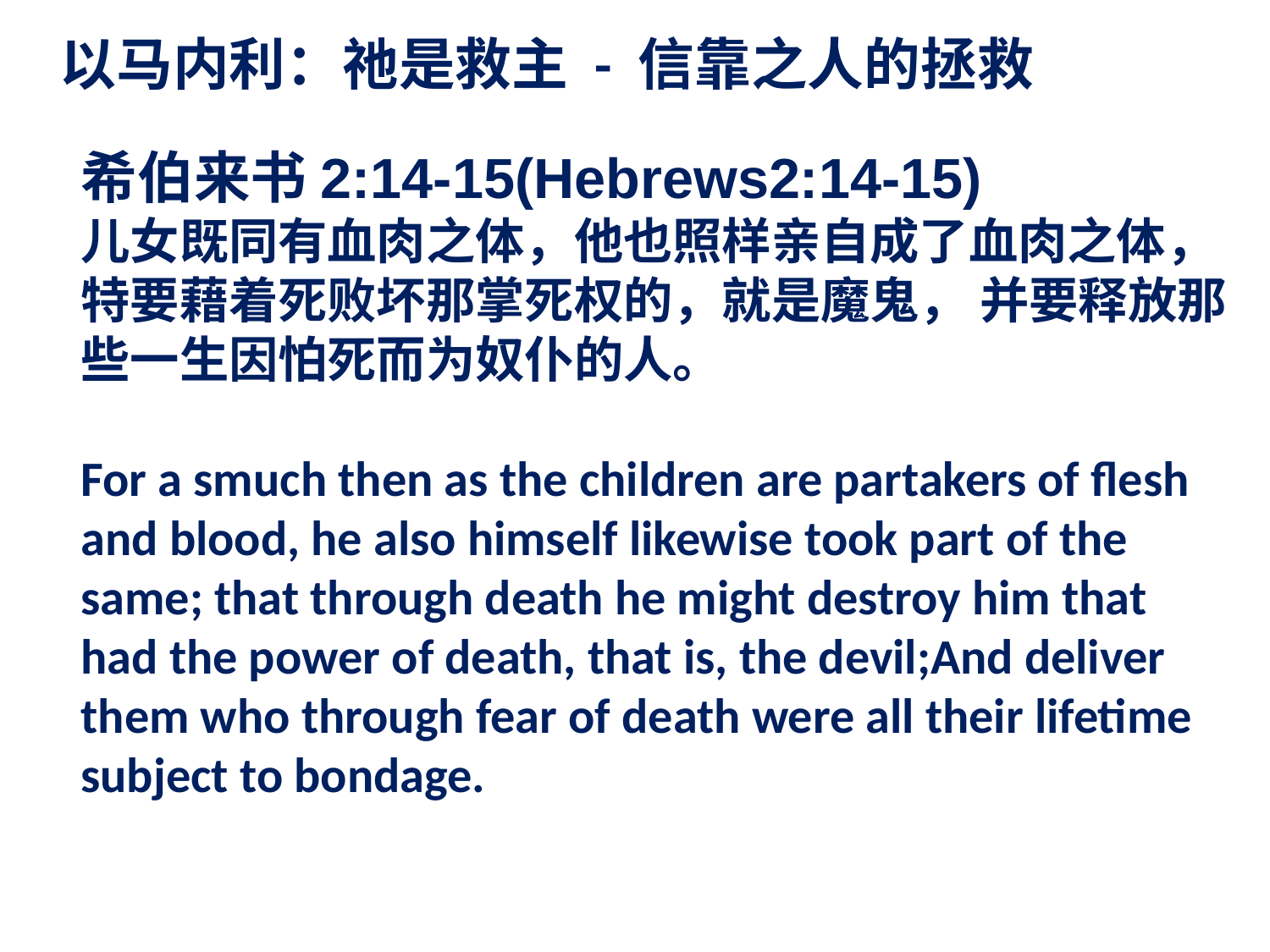

以马内利：祂是救主 - 信靠之人的拯救

希伯来书2:14-15(Hebrews2:14-15)
儿女既同有血肉之体，他也照样亲自成了血肉之体，特要藉着死败坏那掌死权的，就是魔鬼， 并要释放那些一生因怕死而为奴仆的人。

For a smuch then as the children are partakers of flesh and blood, he also himself likewise took part of the same; that through death he might destroy him that had the power of death, that is, the devil;And deliver them who through fear of death were all their lifetime subject to bondage.